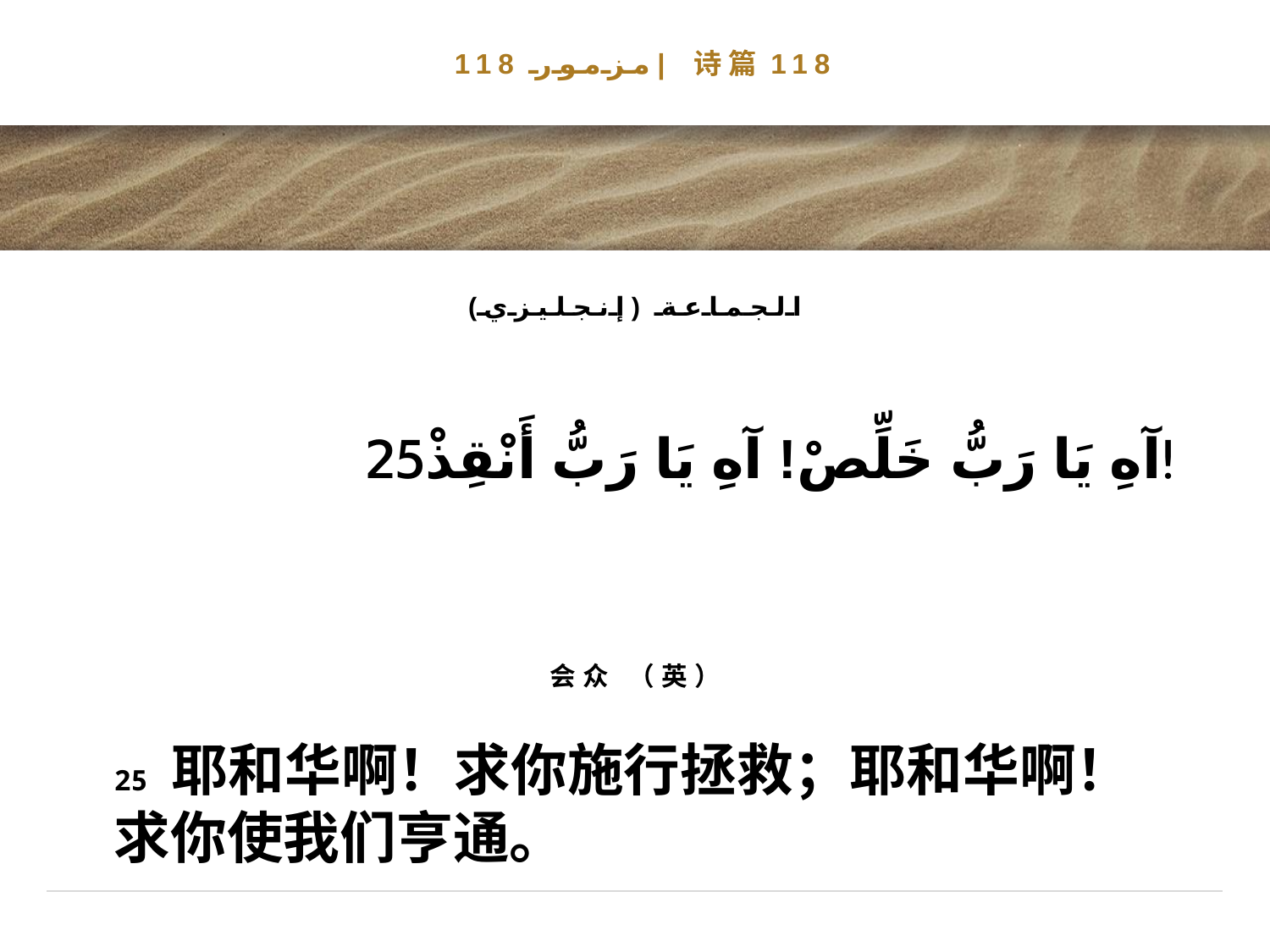

# مزمور 118| 诗篇118
الجماعة (إنجليزي)
25آهِ يَا رَبُّ خَلِّصْ! آهِ يَا رَبُّ أَنْقِذْ!
会众 （英）
25 耶和华啊！求你施行拯救；耶和华啊！
求你使我们亨通。